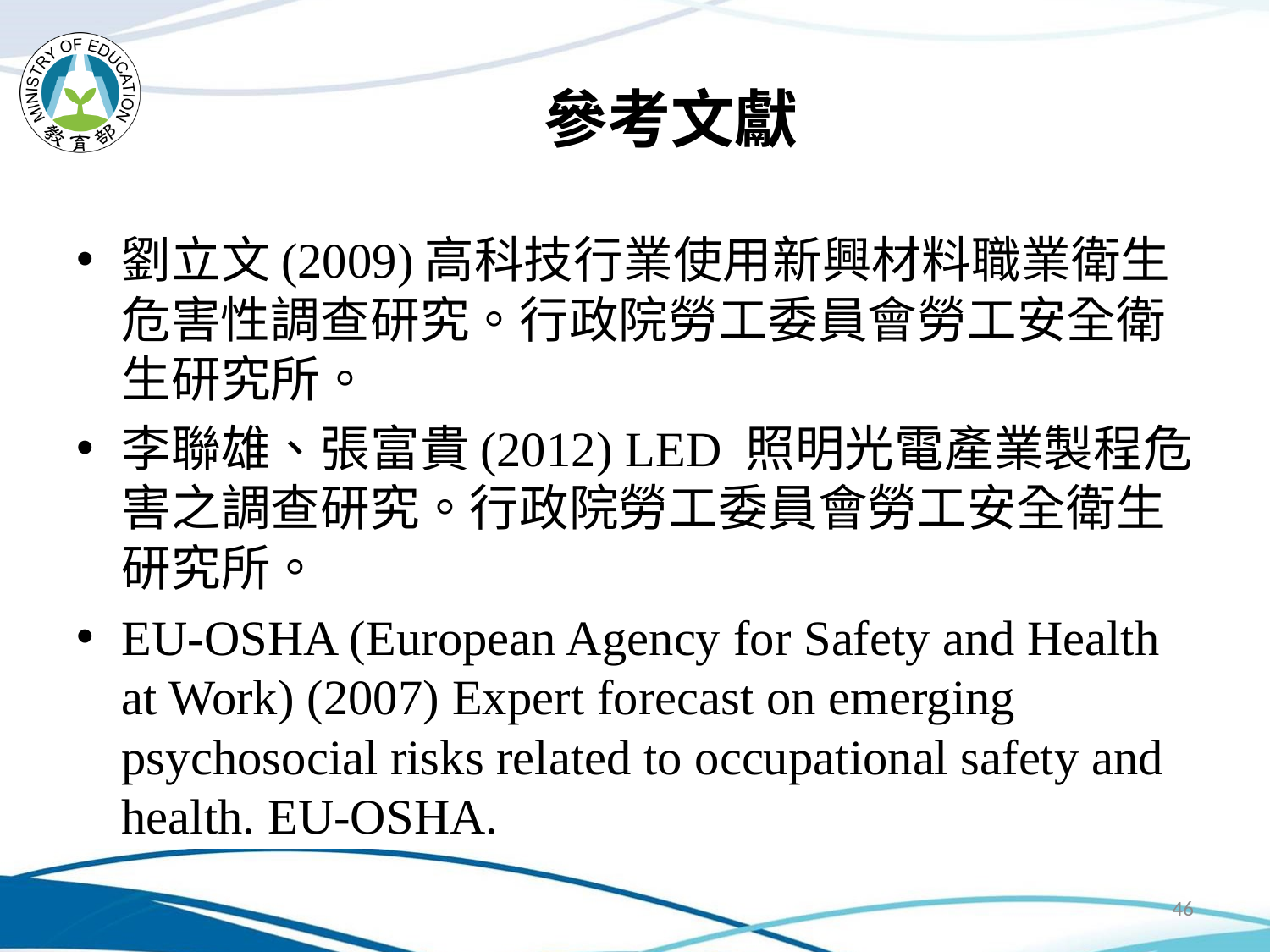

# 參考文獻
劉立文(2009)高科技行業使用新興材料職業衛生危害性調查研究。行政院勞工委員會勞工安全衛生研究所。
李聯雄、張富貴(2012) LED 照明光電產業製程危害之調查研究。行政院勞工委員會勞工安全衛生研究所。
EU-OSHA (European Agency for Safety and Health at Work) (2007) Expert forecast on emerging psychosocial risks related to occupational safety and health. EU-OSHA.
46